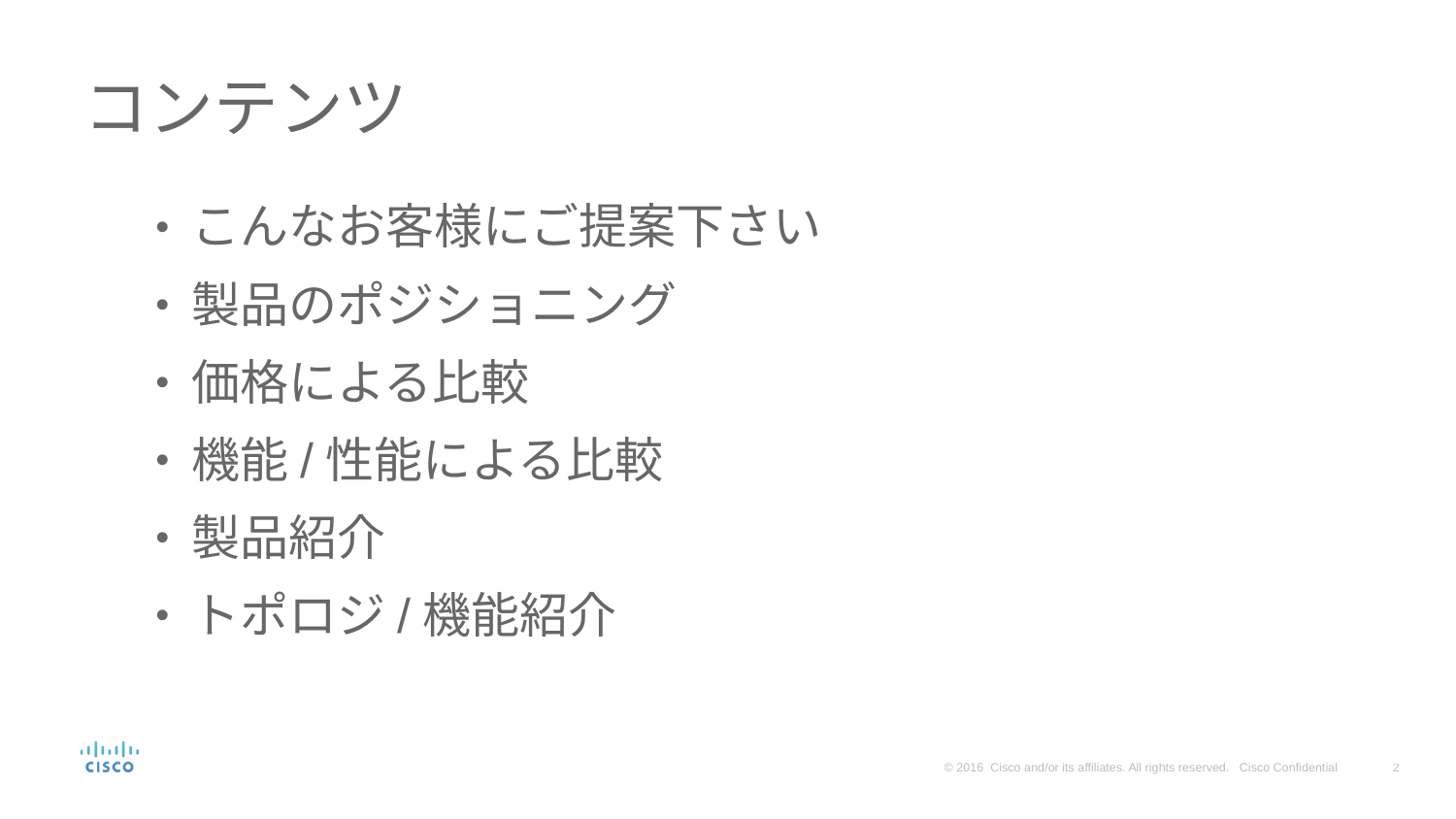

# コンテンツ
こんなお客様にご提案下さい
製品のポジショニング
価格による比較
機能/性能による比較
製品紹介
トポロジ/機能紹介